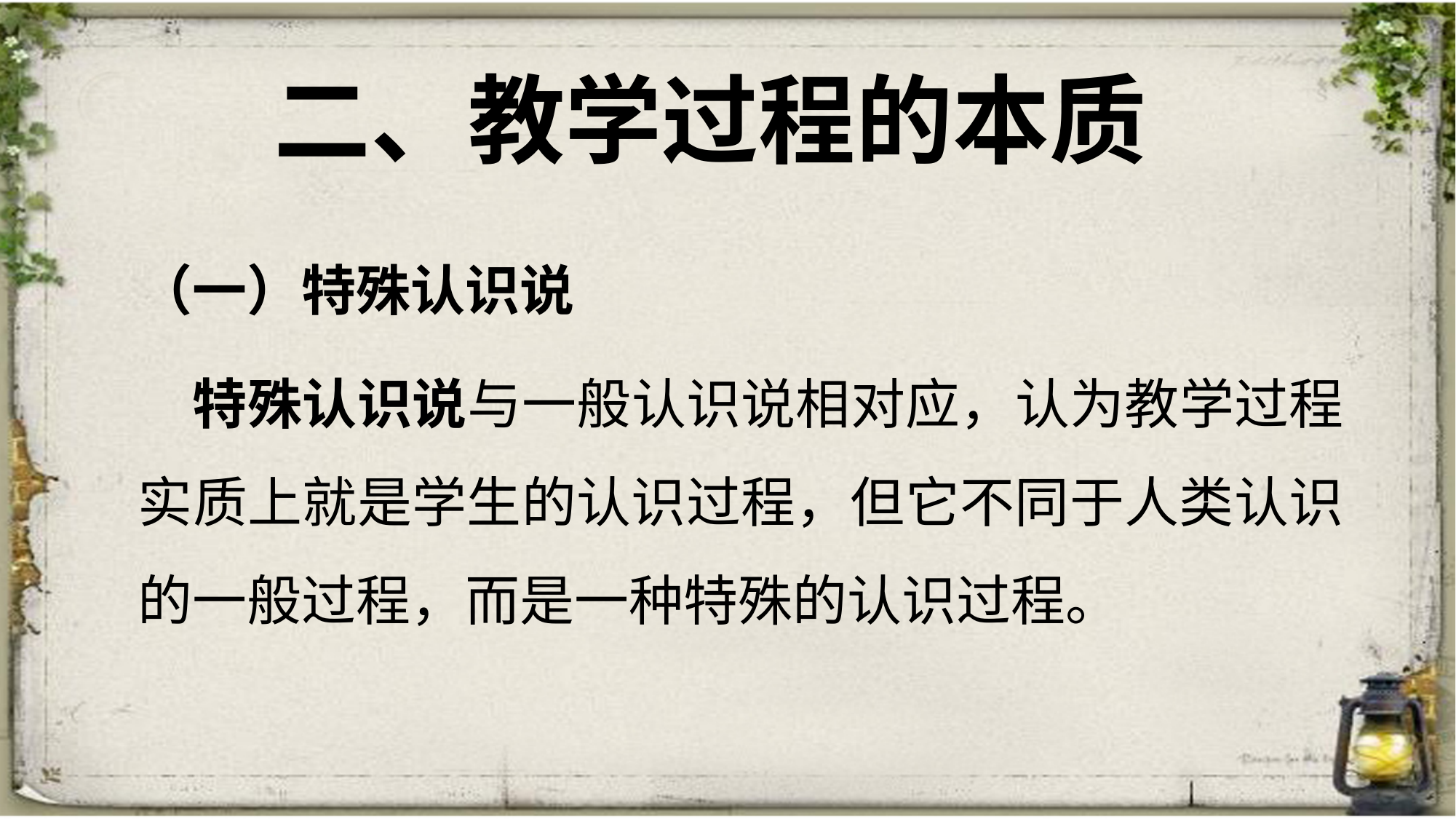

# 二、教学过程的本质
（一）特殊认识说
特殊认识说与一般认识说相对应，认为教学过程实质上就是学生的认识过程，但它不同于人类认识的一般过程，而是一种特殊的认识过程。